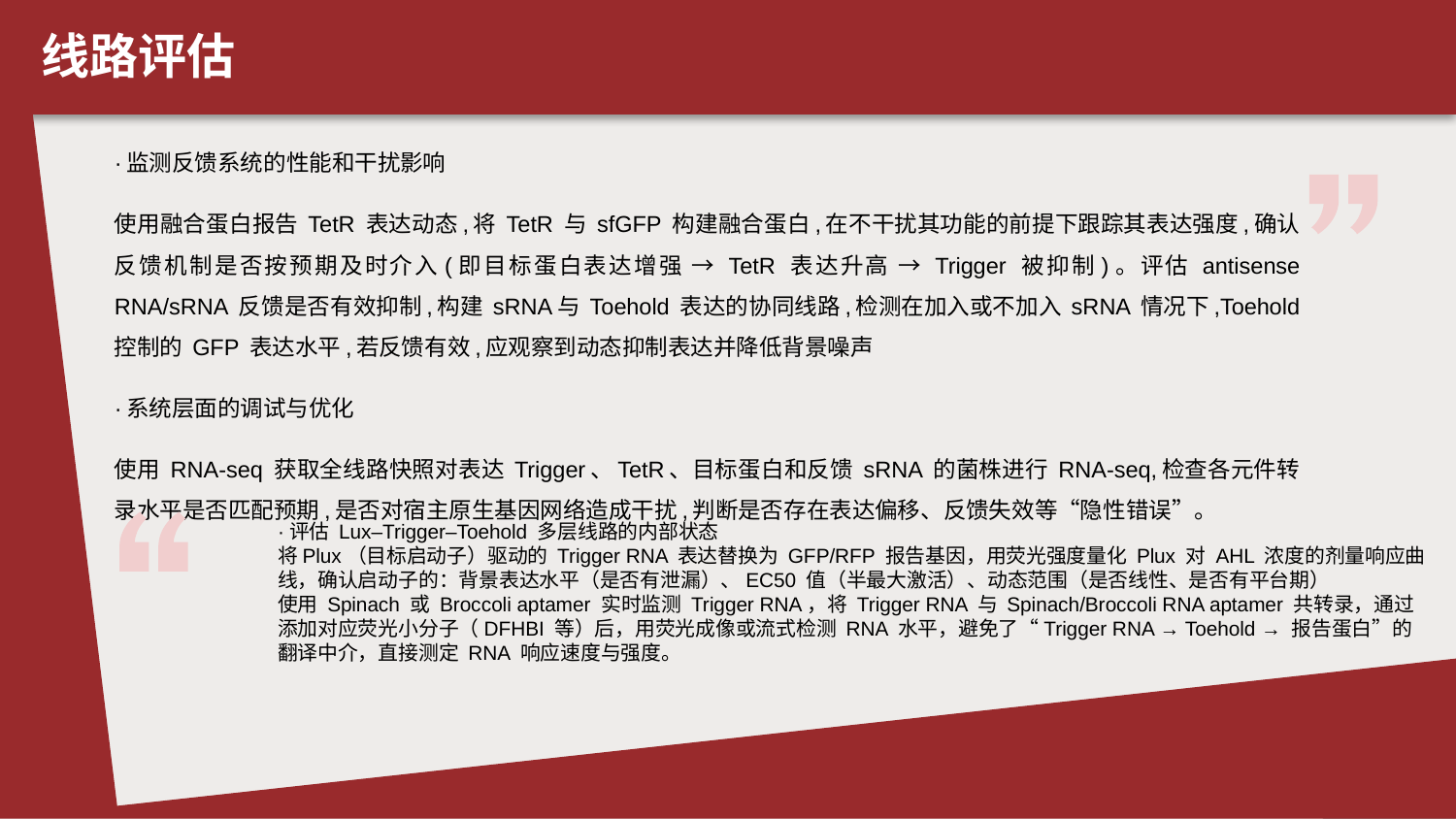

线路评估
·监测反馈系统的性能和干扰影响
使用融合蛋白报告 TetR 表达动态,将 TetR 与 sfGFP 构建融合蛋白,在不干扰其功能的前提下跟踪其表达强度,确认反馈机制是否按预期及时介入(即目标蛋白表达增强 → TetR 表达升高 → Trigger 被抑制)。评估 antisense RNA/sRNA 反馈是否有效抑制,构建 sRNA与 Toehold 表达的协同线路,检测在加入或不加入 sRNA 情况下,Toehold 控制的 GFP 表达水平,若反馈有效,应观察到动态抑制表达并降低背景噪声
·系统层面的调试与优化
使用 RNA-seq 获取全线路快照对表达 Trigger、TetR、目标蛋白和反馈 sRNA 的菌株进行 RNA-seq,检查各元件转录水平是否匹配预期,是否对宿主原生基因网络造成干扰,判断是否存在表达偏移、反馈失效等“隐性错误”。

·评估 Lux–Trigger–Toehold 多层线路的内部状态
将Plux（目标启动子）驱动的 Trigger RNA 表达替换为 GFP/RFP 报告基因，用荧光强度量化 Plux 对 AHL 浓度的剂量响应曲线，确认启动子的：背景表达水平（是否有泄漏）、EC50 值（半最大激活）、动态范围（是否线性、是否有平台期）
使用 Spinach 或 Broccoli aptamer 实时监测 Trigger RNA，将 Trigger RNA 与 Spinach/Broccoli RNA aptamer 共转录，通过添加对应荧光小分子（DFHBI 等）后，用荧光成像或流式检测 RNA 水平，避免了“Trigger RNA → Toehold → 报告蛋白”的翻译中介，直接测定 RNA 响应速度与强度。